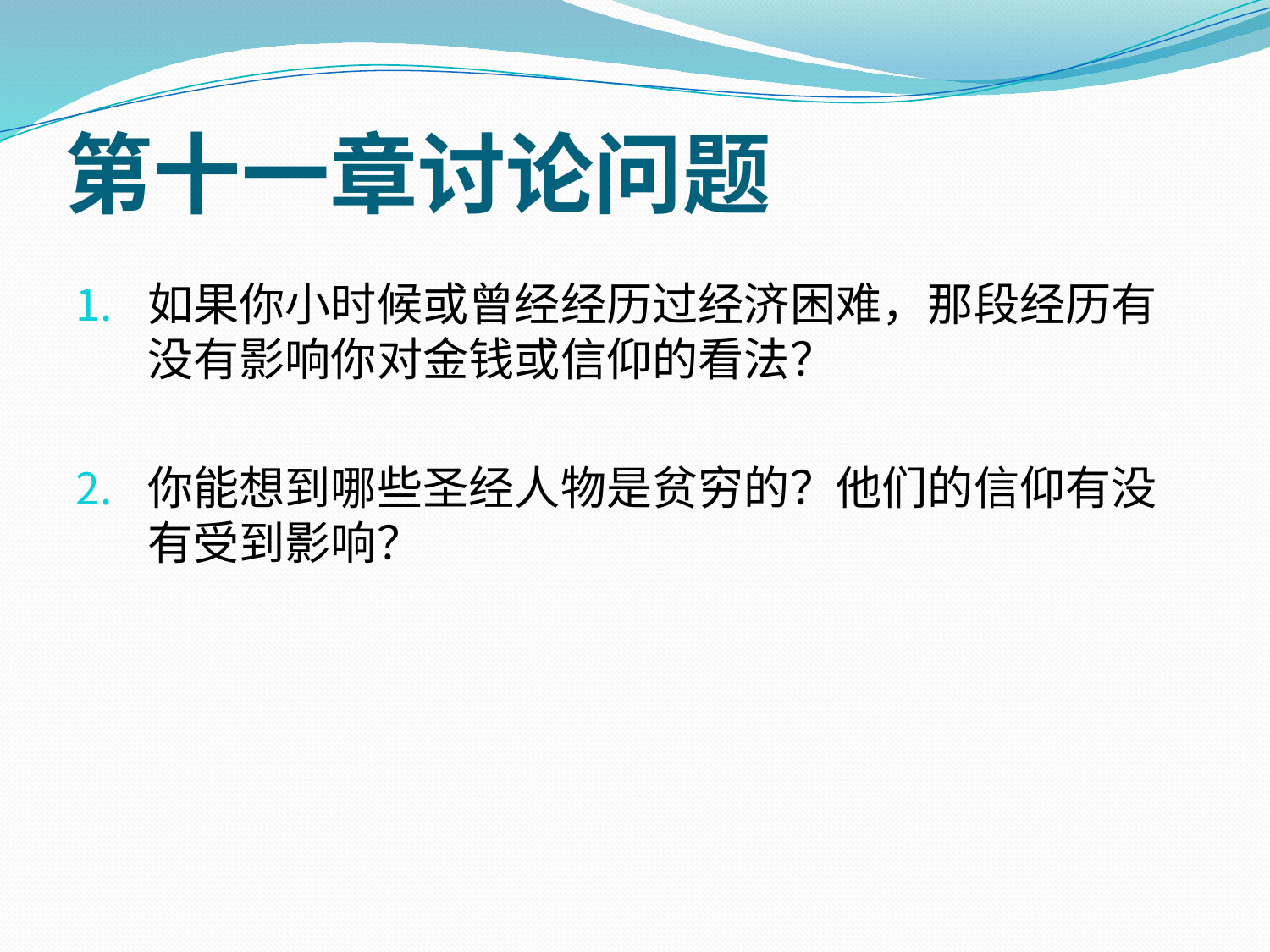

# 第十一章讨论问题
如果你小时候或曾经经历过经济困难，那段经历有没有影响你对金钱或信仰的看法？

你能想到哪些圣经人物是贫穷的？他们的信仰有没有受到影响？